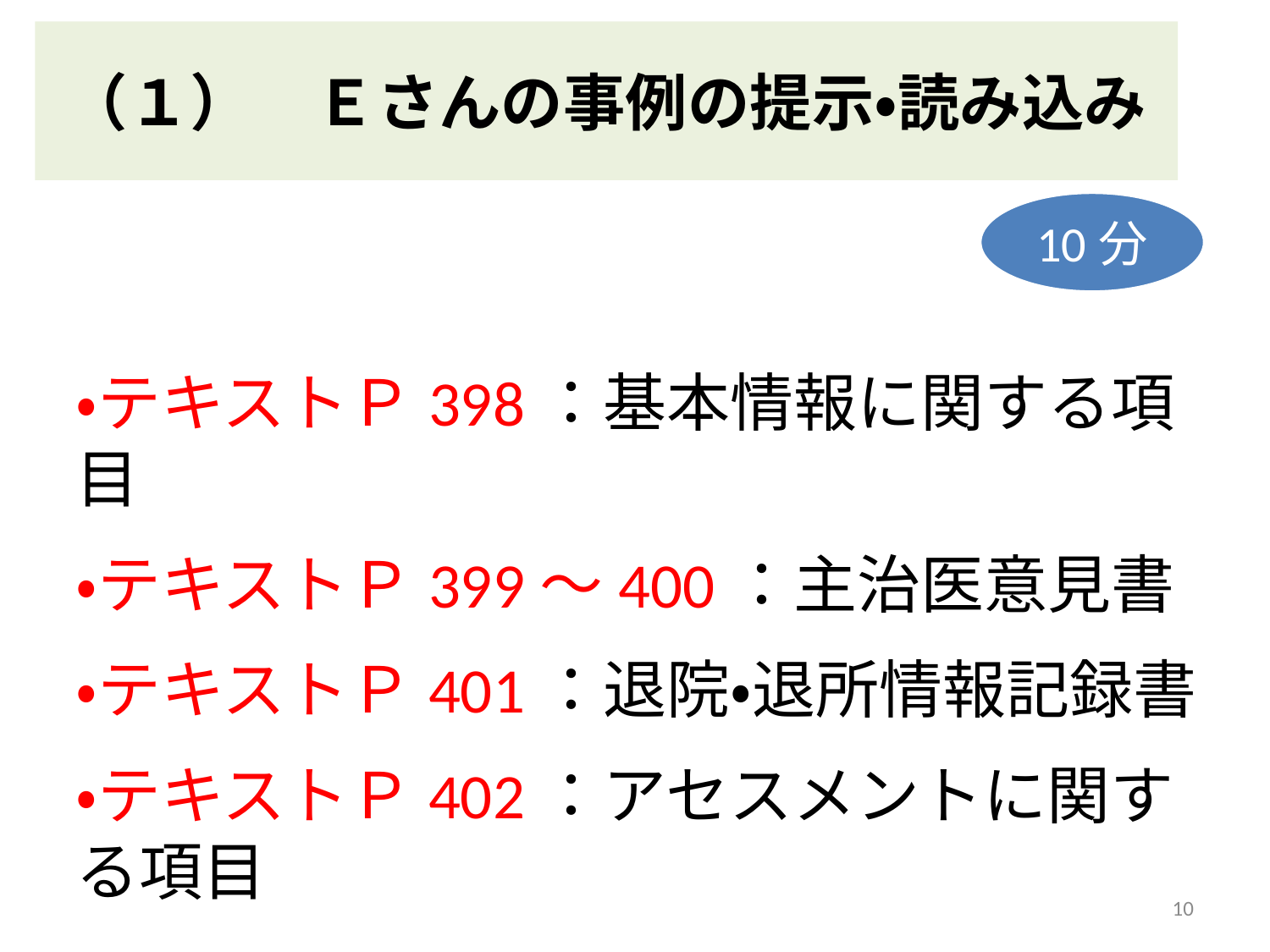

# （１）　Ｅさんの事例の提示・読み込み
10分
・テキストＰ398：基本情報に関する項目

・テキストＰ399～400：主治医意見書

・テキストＰ401：退院・退所情報記録書

・テキストＰ402：アセスメントに関する項目

10